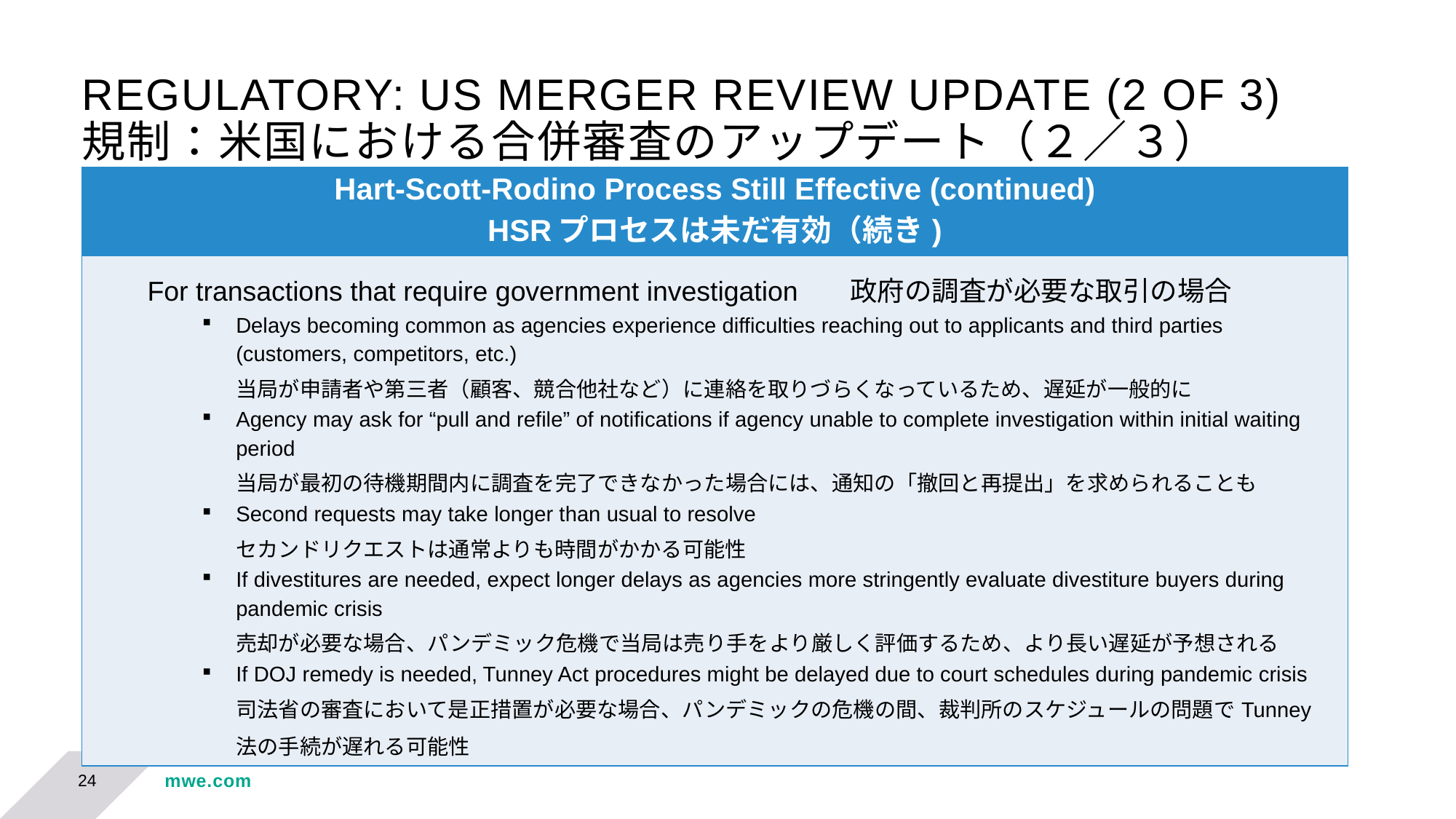

# REGULATORY: US MERGER REVIEW UPDATE (2 OF 3) 規制：米国における合併審査のアップデート（２／３）
| Hart-Scott-Rodino Process Still Effective (continued) HSRプロセスは未だ有効（続き) |
| --- |
| For transactions that require government investigation 政府の調査が必要な取引の場合 Delays becoming common as agencies experience difficulties reaching out to applicants and third parties (customers, competitors, etc.) 当局が申請者や第三者（顧客、競合他社など）に連絡を取りづらくなっているため、遅延が一般的に Agency may ask for “pull and refile” of notifications if agency unable to complete investigation within initial waiting period 当局が最初の待機期間内に調査を完了できなかった場合には、通知の「撤回と再提出」を求められることも Second requests may take longer than usual to resolve セカンドリクエストは通常よりも時間がかかる可能性 If divestitures are needed, expect longer delays as agencies more stringently evaluate divestiture buyers during pandemic crisis 売却が必要な場合、パンデミック危機で当局は売り手をより厳しく評価するため、より長い遅延が予想される If DOJ remedy is needed, Tunney Act procedures might be delayed due to court schedules during pandemic crisis 司法省の審査において是正措置が必要な場合、パンデミックの危機の間、裁判所のスケジュールの問題でTunney法の手続が遅れる可能性 |
24